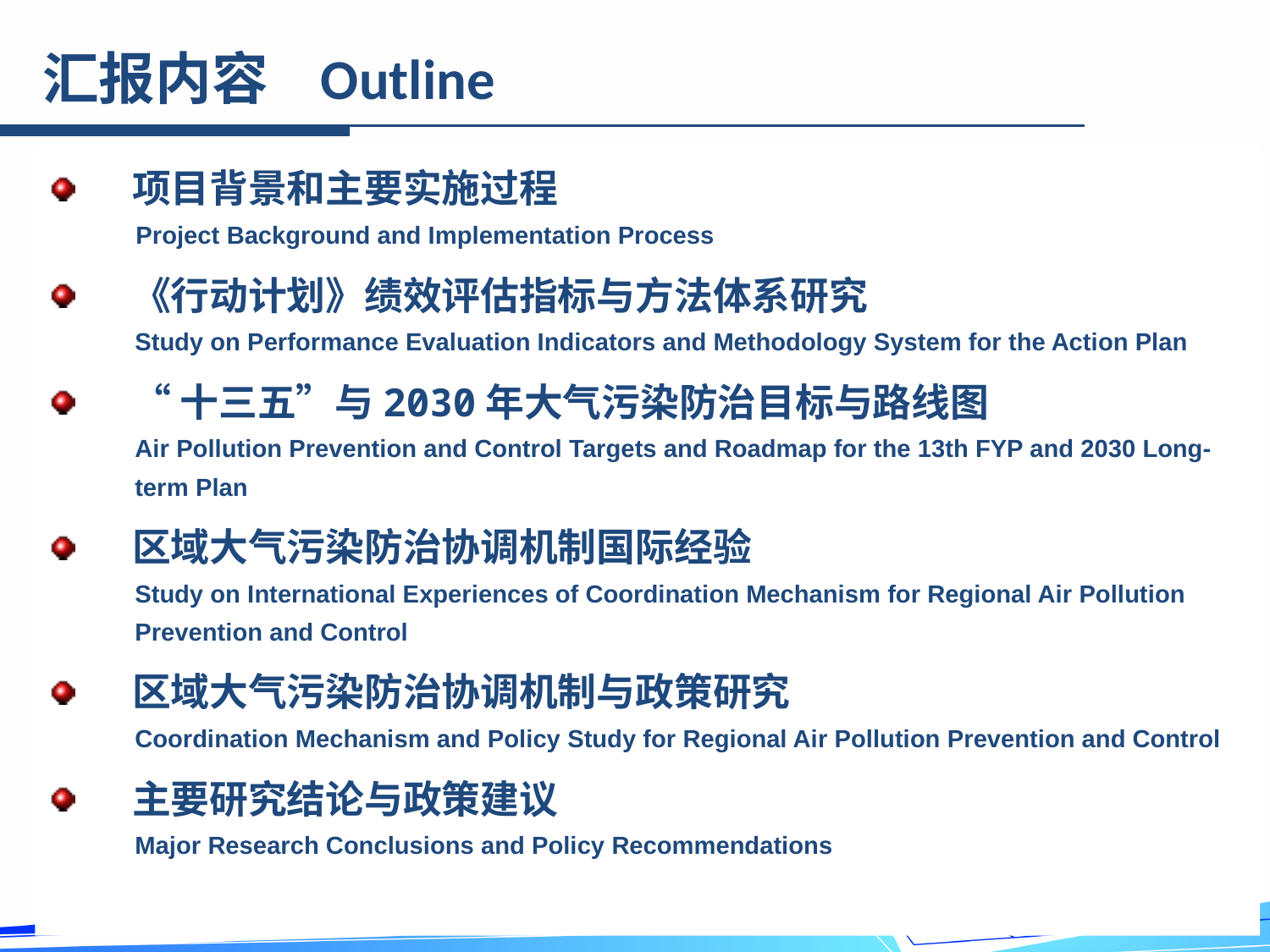

汇报内容   Outline
项目背景和主要实施过程
  Project Background and Implementation Process
《行动计划》绩效评估指标与方法体系研究
Study on Performance Evaluation Indicators and Methodology System for the Action Plan
“十三五”与2030年大气污染防治目标与路线图
Air Pollution Prevention and Control Targets and Roadmap for the 13th FYP and 2030 Long-term Plan
区域大气污染防治协调机制国际经验
Study on International Experiences of Coordination Mechanism for Regional Air Pollution Prevention and Control
区域大气污染防治协调机制与政策研究
Coordination Mechanism and Policy Study for Regional Air Pollution Prevention and Control
主要研究结论与政策建议
Major Research Conclusions and Policy Recommendations